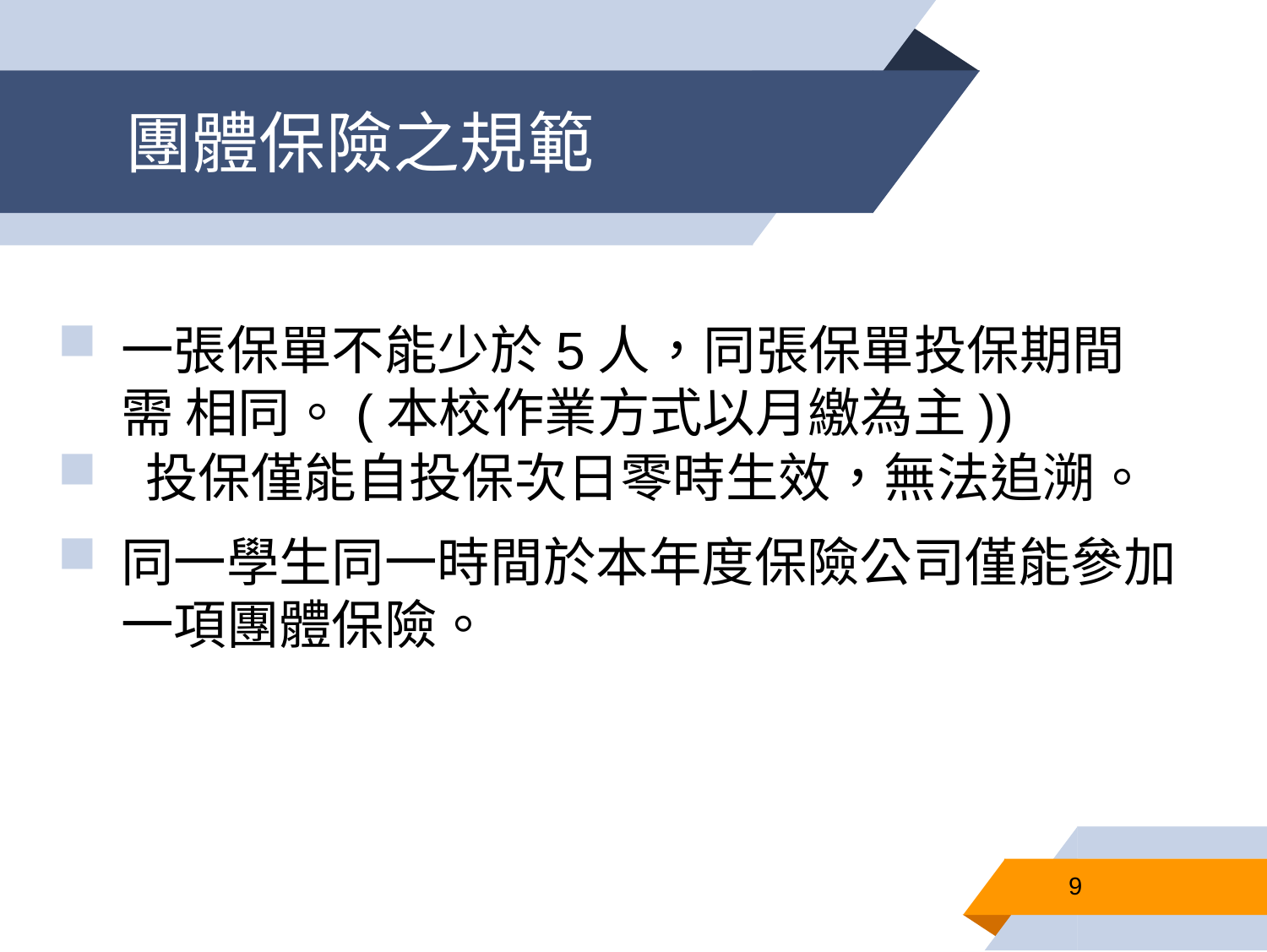

# 團體保險之規範

一張保單不能少於5人，同張保單投保期間需 相同。(本校作業方式以月繳為主))
 投保僅能自投保次日零時生效，無法追溯。
同一學生同一時間於本年度保險公司僅能參加 一項團體保險。

9